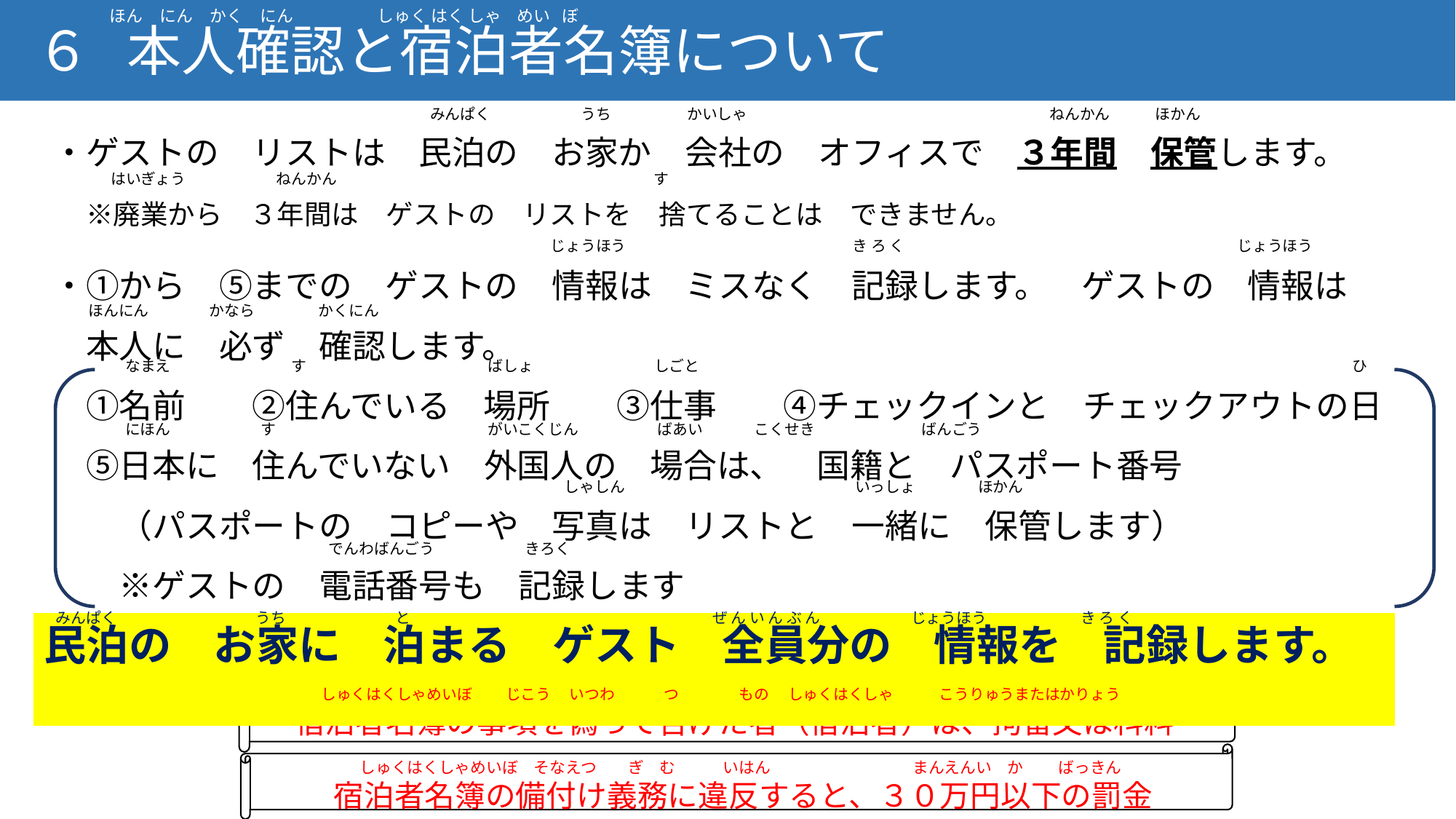

ほん　にん　かく　にん　　　　　しゅく はく しゃ    めい   ぼ
 ６　本人確認と宿泊者名簿について
みんぱく　　　　　　うち　　　　　かいしゃ　　　　　　　　　　　　　　　　　　　　ねんかん　　　ほかん
・ゲストの　リストは　民泊の　お家か　会社の　オフィスで　３年間　保管します。
　※廃業から　３年間は　ゲストの　リストを　捨てることは　できません。

・①から　⑤までの　ゲストの　情報は　ミスなく　記録します。　ゲストの　情報は
　本人に　必ず　確認します。
　①名前　　②住んでいる　場所　　③仕事　　④チェックインと　チェックアウトの日
　⑤日本に　住んでいない　外国人の　場合は、　国籍と　パスポート番号
　　（パスポートの　コピーや　写真は　リストと　一緒に　保管します）
　　※ゲストの　電話番号も　記録します
はいぎょう　　　　　　ねんかん　　　　　　　　　　　　　　　　　　　　　す
じょうほう　　　　　　　　　　　　　　　き ろ く　　　　　　　　　　　　　　　　　　　　　　じょうほう
ほんにん　　　　かなら　　　　 かくにん
 なまえ　　　　　　　　す　　　　　　　　　　　　ばしょ　　　　　　　　しごと　　　　　　　　　　　　　　　　　　　　　　　　　　　　　　　　　　　　　　　　　　　 ひ

 にほん　　　　　　す　　　　　　　　　　　　　　がいこくじん　　　　　 ばあい               こくせき                               ばんごう
　　　しゃしん　　　　　　　　　　　　　　　 いっしょ    　　　 ほかん
　　　でんわばんごう　　　　　　きろく
　　　みんぱく　　　　　　　　 　うち　　　　　　　 と　　　　　　　　　　　　　　　　　　　　ぜ ん い ん ぶ ん　　　　　　じょうほう　　　　　　 き ろ く
民泊の　お家に　泊まる　ゲスト　全員分の　情報を　記録します。

しゅくはくしゃめいぼ　　 じこう　 いつわ　 　　つ　　　　もの　 しゅくはくしゃ　　　こうりゅうまたはかりょう
宿泊者名簿の事項を偽って告げた者（宿泊者）は、拘留又は科料

しゅくはくしゃめいぼ　そなえつ　　ぎ　む　　　いはん　　　　　　　　　まんえんい　か　　 ばっきん
宿泊者名簿の備付け義務に違反すると、３０万円以下の罰金